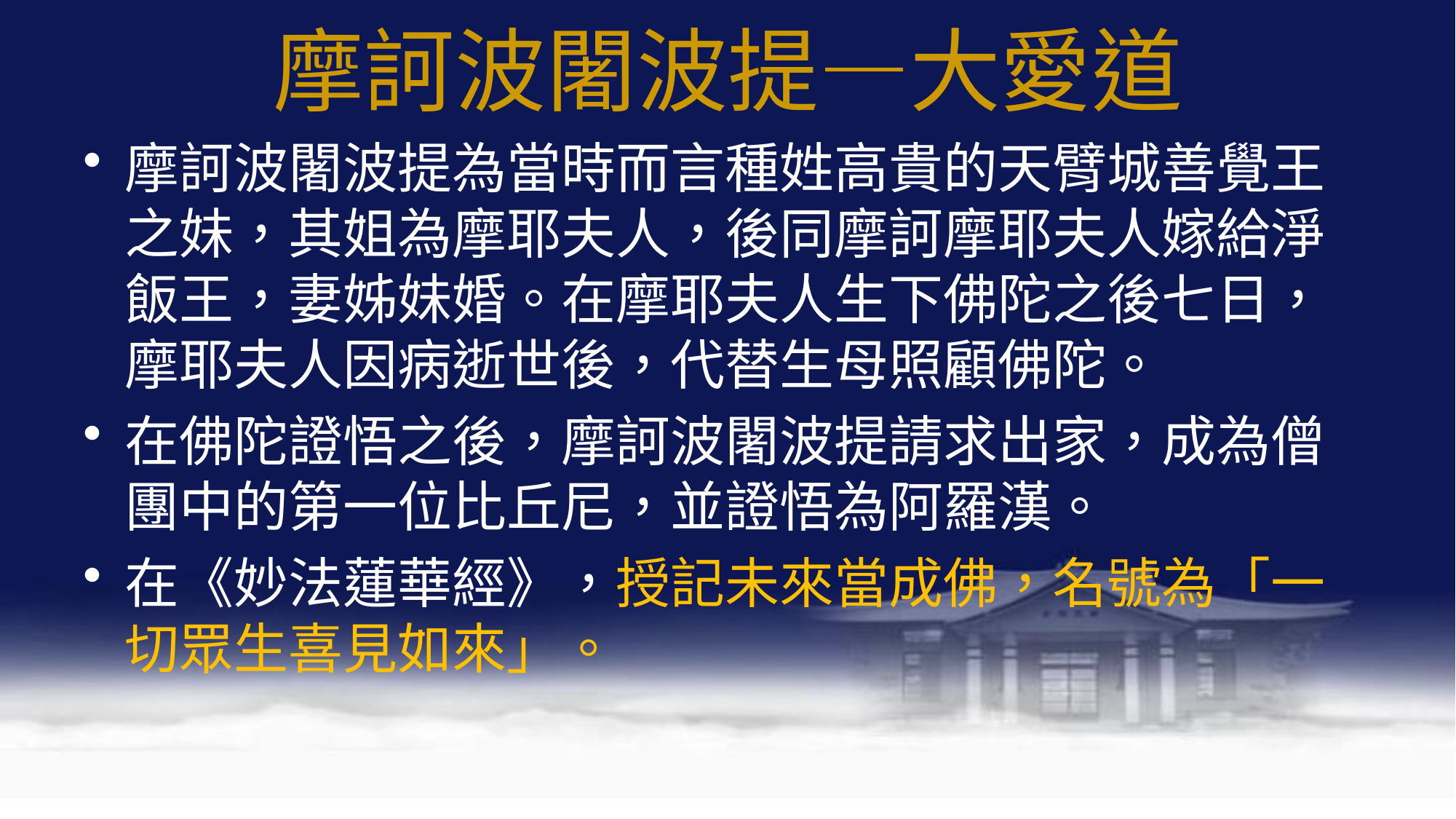

# 摩訶波闍波提—大愛道
摩訶波闍波提為當時而言種姓高貴的天臂城善覺王之妹，其姐為摩耶夫人，後同摩訶摩耶夫人嫁給淨飯王，妻姊妹婚。在摩耶夫人生下佛陀之後七日，摩耶夫人因病逝世後，代替生母照顧佛陀。
在佛陀證悟之後，摩訶波闍波提請求出家，成為僧團中的第一位比丘尼，並證悟為阿羅漢。
在《妙法蓮華經》，授記未來當成佛，名號為「一切眾生喜見如來」。